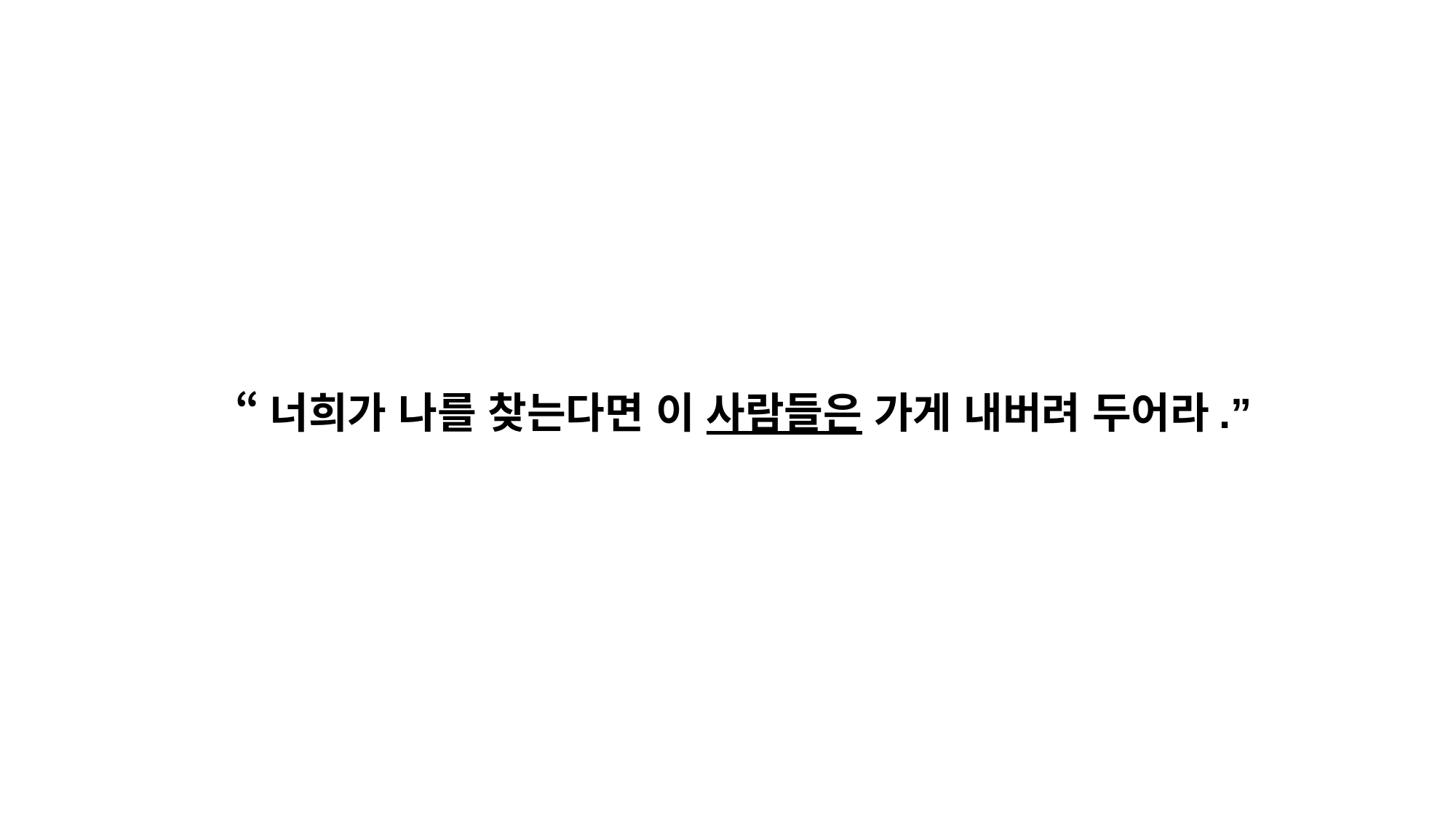

“너희가 나를 찾는다면 이 사람들은 가게 내버려 두어라.”